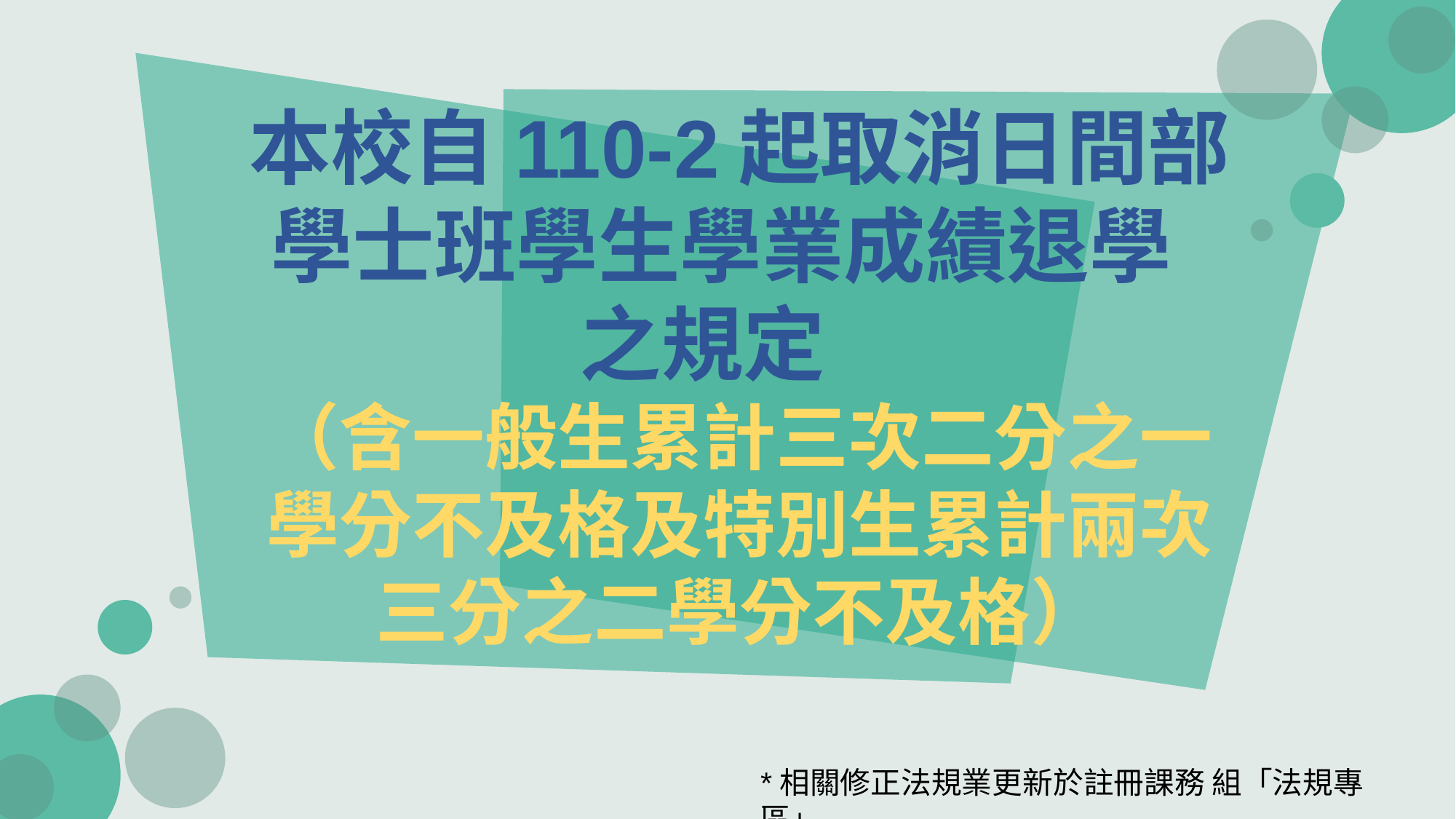

本校自110-2起取消日間部學士班學生學業成績退學   之規定
（含一般生累計三次二分之一學分不及格及特別生累計兩次三分之二學分不及格）

*相關修正法規業更新於註冊課務 組「法規專區」